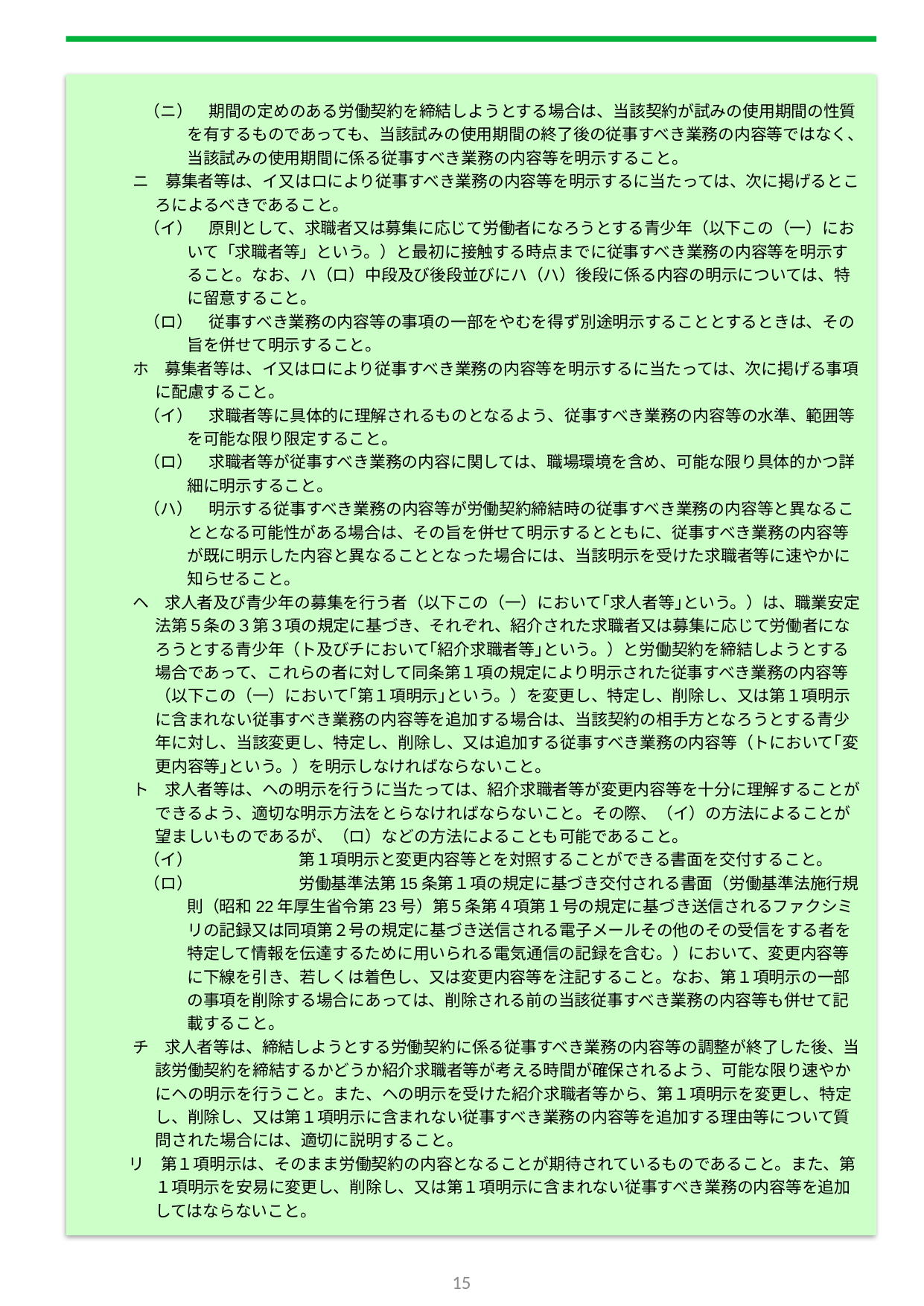

（ニ）　期間の定めのある労働契約を締結しようとする場合は、当該契約が試みの使用期間の性質を有するものであっても、当該試みの使用期間の終了後の従事すべき業務の内容等ではなく、当該試みの使用期間に係る従事すべき業務の内容等を明示すること。
ニ　募集者等は、イ又はロにより従事すべき業務の内容等を明示するに当たっては、次に掲げるところによるべきであること。
（イ）　原則として、求職者又は募集に応じて労働者になろうとする青少年（以下この（一）において「求職者等」という。）と最初に接触する時点までに従事すべき業務の内容等を明示すること。なお、ハ（ロ）中段及び後段並びにハ（ハ）後段に係る内容の明示については、特に留意すること。
（ロ）　従事すべき業務の内容等の事項の一部をやむを得ず別途明示することとするときは、その旨を併せて明示すること。
ホ　募集者等は、イ又はロにより従事すべき業務の内容等を明示するに当たっては、次に掲げる事項に配慮すること。
（イ）　求職者等に具体的に理解されるものとなるよう、従事すべき業務の内容等の水準、範囲等を可能な限り限定すること。
（ロ）　求職者等が従事すべき業務の内容に関しては、職場環境を含め、可能な限り具体的かつ詳細に明示すること。
（ハ）　明示する従事すべき業務の内容等が労働契約締結時の従事すべき業務の内容等と異なることとなる可能性がある場合は、その旨を併せて明示するとともに、従事すべき業務の内容等が既に明示した内容と異なることとなった場合には、当該明示を受けた求職者等に速やかに知らせること。
ヘ　求人者及び青少年の募集を行う者（以下この（一）において｢求人者等｣という。）は、職業安定法第５条の３第３項の規定に基づき、それぞれ、紹介された求職者又は募集に応じて労働者になろうとする青少年（ト及びチにおいて｢紹介求職者等｣という。）と労働契約を締結しようとする場合であって、これらの者に対して同条第１項の規定により明示された従事すべき業務の内容等（以下この（一）において｢第１項明示｣という。）を変更し、特定し、削除し、又は第１項明示に含まれない従事すべき業務の内容等を追加する場合は、当該契約の相手方となろうとする青少年に対し、当該変更し、特定し、削除し、又は追加する従事すべき業務の内容等（トにおいて｢変更内容等｣という。）を明示しなければならないこと。
ト　求人者等は、ヘの明示を行うに当たっては、紹介求職者等が変更内容等を十分に理解することができるよう、適切な明示方法をとらなければならないこと。その際、（イ）の方法によることが望ましいものであるが、（ロ）などの方法によることも可能であること。
（イ）	第１項明示と変更内容等とを対照することができる書面を交付すること。
（ロ）	労働基準法第15条第１項の規定に基づき交付される書面（労働基準法施行規則（昭和22年厚生省令第23号）第５条第４項第１号の規定に基づき送信されるファクシミリの記録又は同項第２号の規定に基づき送信される電子メールその他のその受信をする者を特定して情報を伝達するために用いられる電気通信の記録を含む。）において、変更内容等に下線を引き、若しくは着色し、又は変更内容等を注記すること。なお、第１項明示の一部の事項を削除する場合にあっては、削除される前の当該従事すべき業務の内容等も併せて記載すること。
チ　求人者等は、締結しようとする労働契約に係る従事すべき業務の内容等の調整が終了した後、当該労働契約を締結するかどうか紹介求職者等が考える時間が確保されるよう、可能な限り速やかにヘの明示を行うこと。また、ヘの明示を受けた紹介求職者等から、第１項明示を変更し、特定し、削除し、又は第１項明示に含まれない従事すべき業務の内容等を追加する理由等について質問された場合には、適切に説明すること。
　　  リ　第１項明示は、そのまま労働契約の内容となることが期待されているものであること。また、第１項明示を安易に変更し、削除し、又は第１項明示に含まれない従事すべき業務の内容等を追加してはならないこと。

15
15